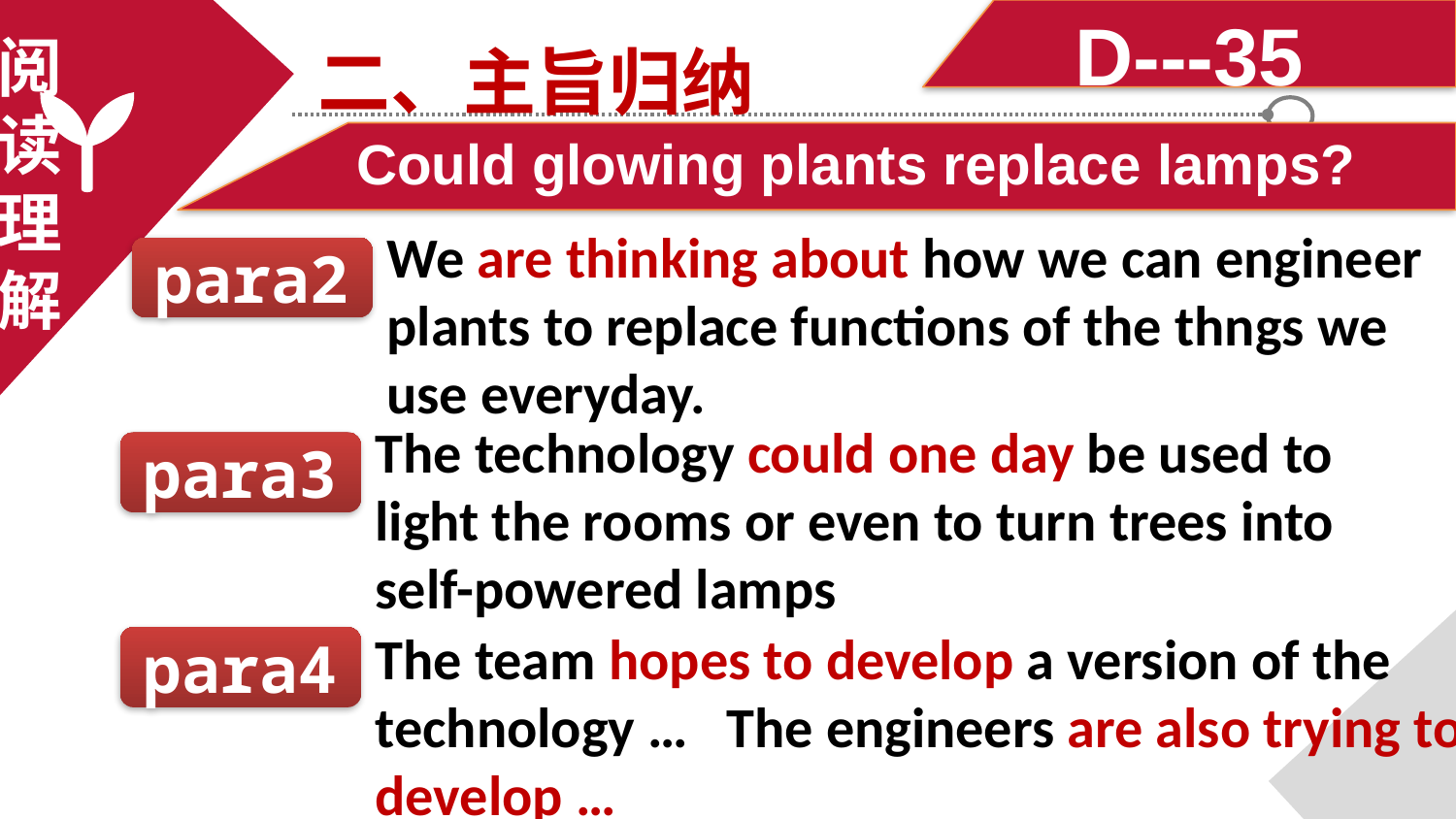

D---35
二、主旨归纳
阅
读
理
解

      Could glowing plants replace lamps?
We are thinking about how we can engineer plants to replace functions of the thngs we use everyday.
para2
The technology could one day be used to light the rooms or even to turn trees into self-powered lamps
para3
The team hopes to develop a version of the technology …   The engineers are also trying to develop …
para4